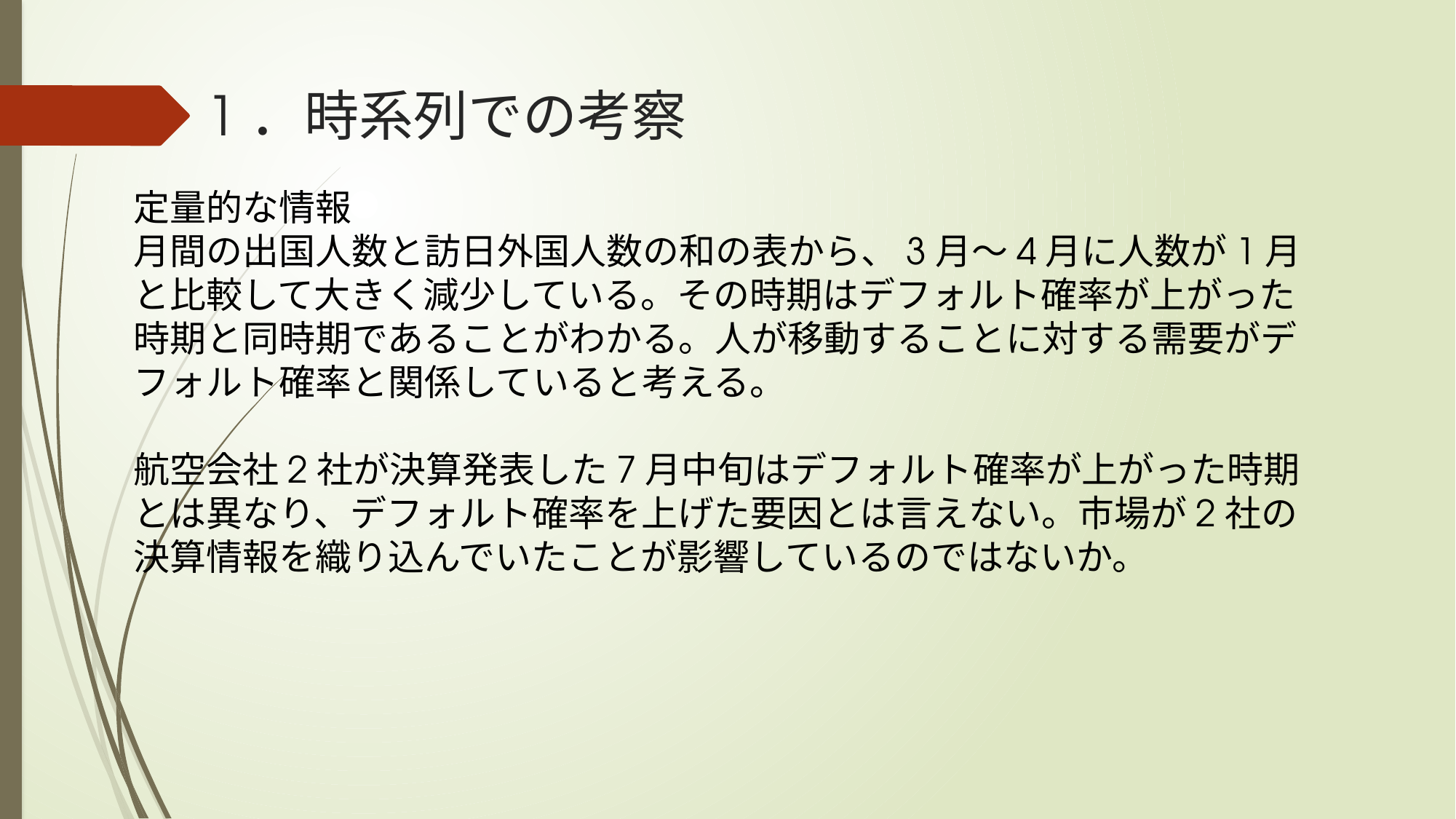

# 1．時系列での考察
定量的な情報
月間の出国人数と訪日外国人数の和の表から、3月～4月に人数が1月と比較して大きく減少している。その時期はデフォルト確率が上がった時期と同時期であることがわかる。人が移動することに対する需要がデフォルト確率と関係していると考える。

航空会社2社が決算発表した7月中旬はデフォルト確率が上がった時期とは異なり、デフォルト確率を上げた要因とは言えない。市場が2社の決算情報を織り込んでいたことが影響しているのではないか。